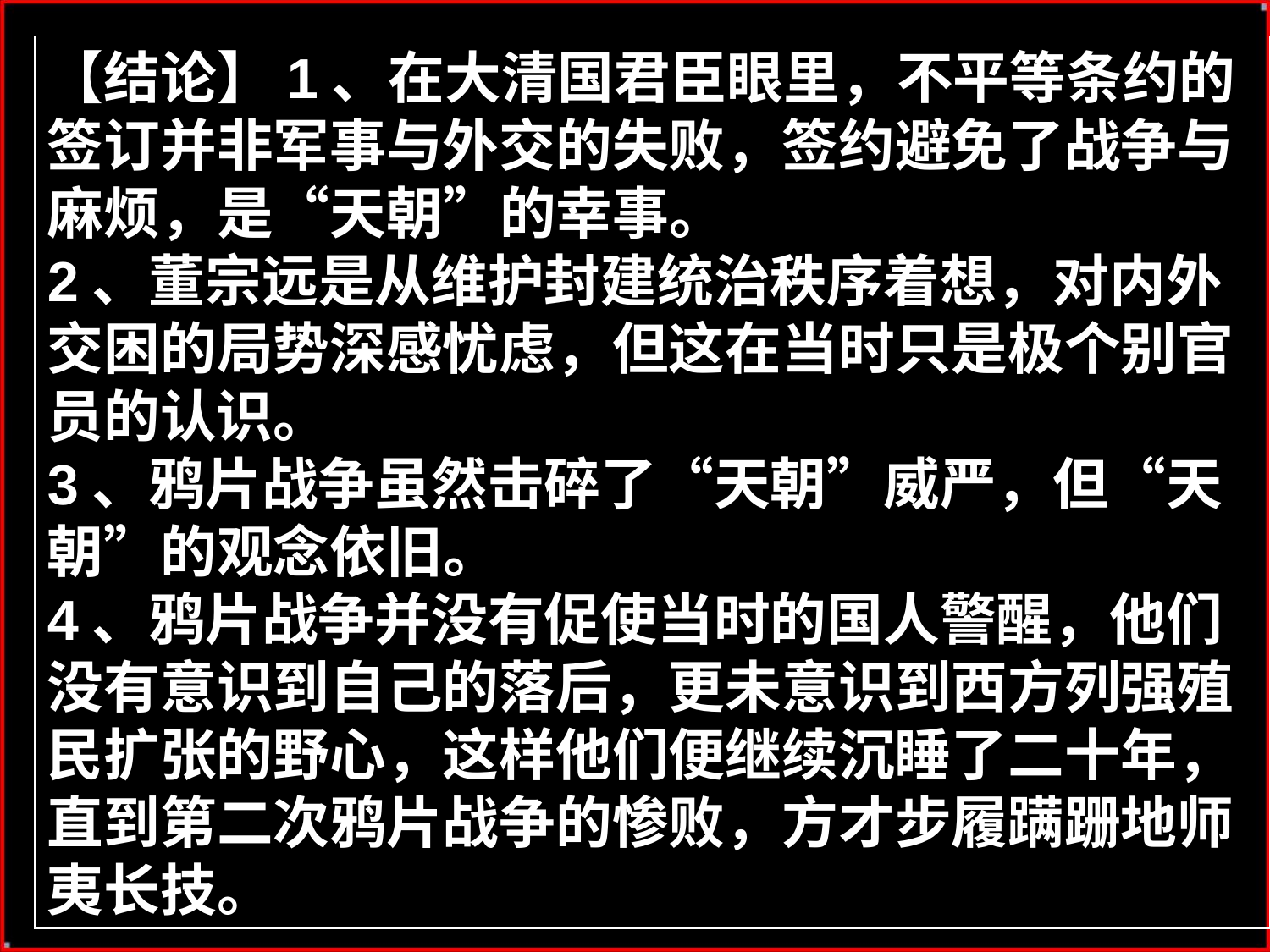

【结论】1、在大清国君臣眼里，不平等条约的签订并非军事与外交的失败，签约避免了战争与麻烦，是“天朝”的幸事。
2、董宗远是从维护封建统治秩序着想，对内外交困的局势深感忧虑，但这在当时只是极个别官员的认识。
3、鸦片战争虽然击碎了“天朝”威严，但“天朝”的观念依旧。
4、鸦片战争并没有促使当时的国人警醒，他们没有意识到自己的落后，更未意识到西方列强殖民扩张的野心，这样他们便继续沉睡了二十年，直到第二次鸦片战争的惨败，方才步履蹒跚地师夷长技。